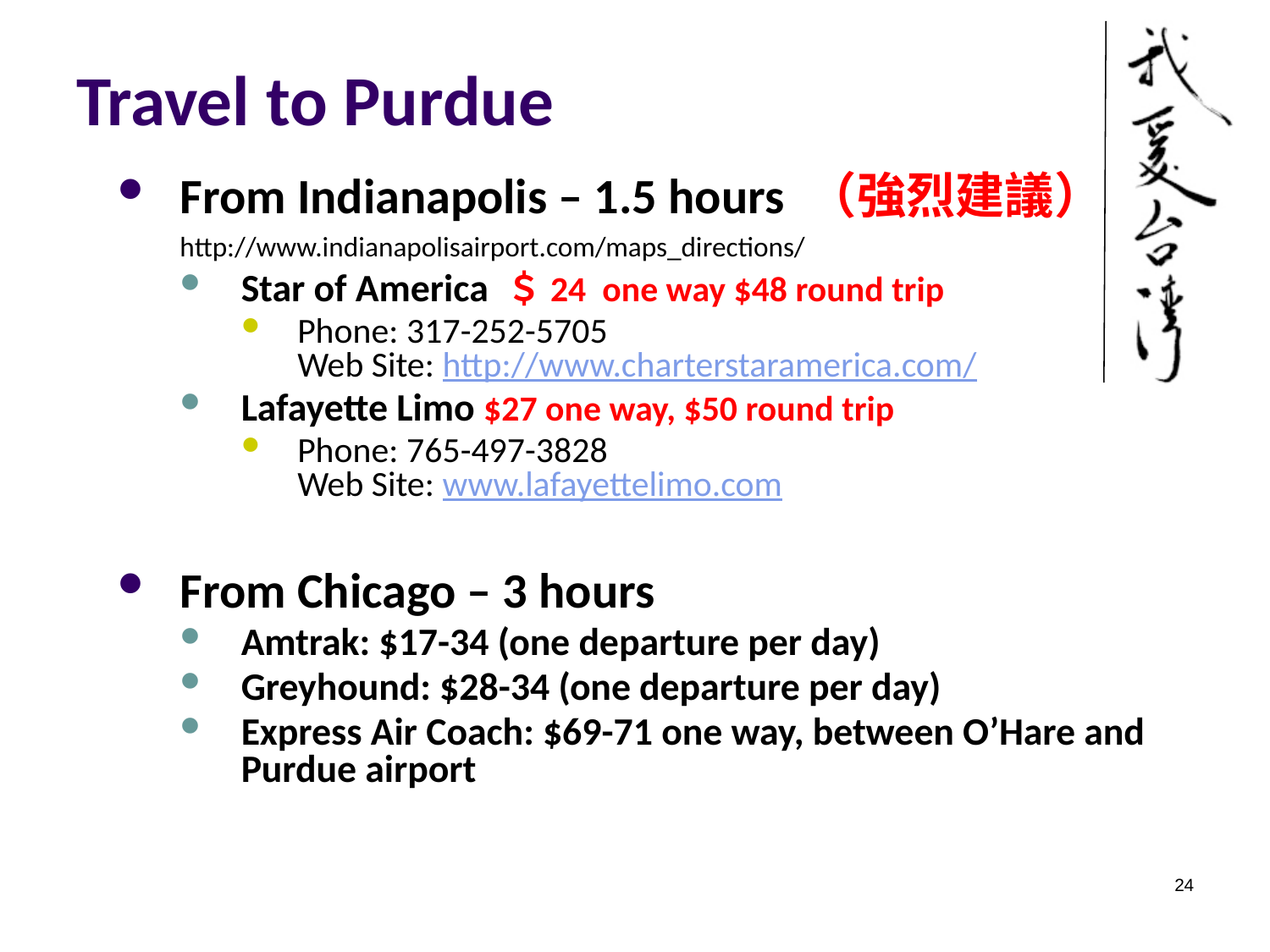

Travel to Purdue
From Indianapolis – 1.5 hours （強烈建議）
	http://www.indianapolisairport.com/maps_directions/
Star of America ＄24  one way $48 round trip
Phone: 317-252-5705
Web Site: http://www.charterstaramerica.com/
Lafayette Limo $27 one way, $50 round trip
Phone: 765-497-3828
Web Site: www.lafayettelimo.com

From Chicago – 3 hours
Amtrak: $17-34 (one departure per day)
Greyhound: $28-34 (one departure per day)
Express Air Coach: $69-71 one way, between O’Hare and Purdue airport

24